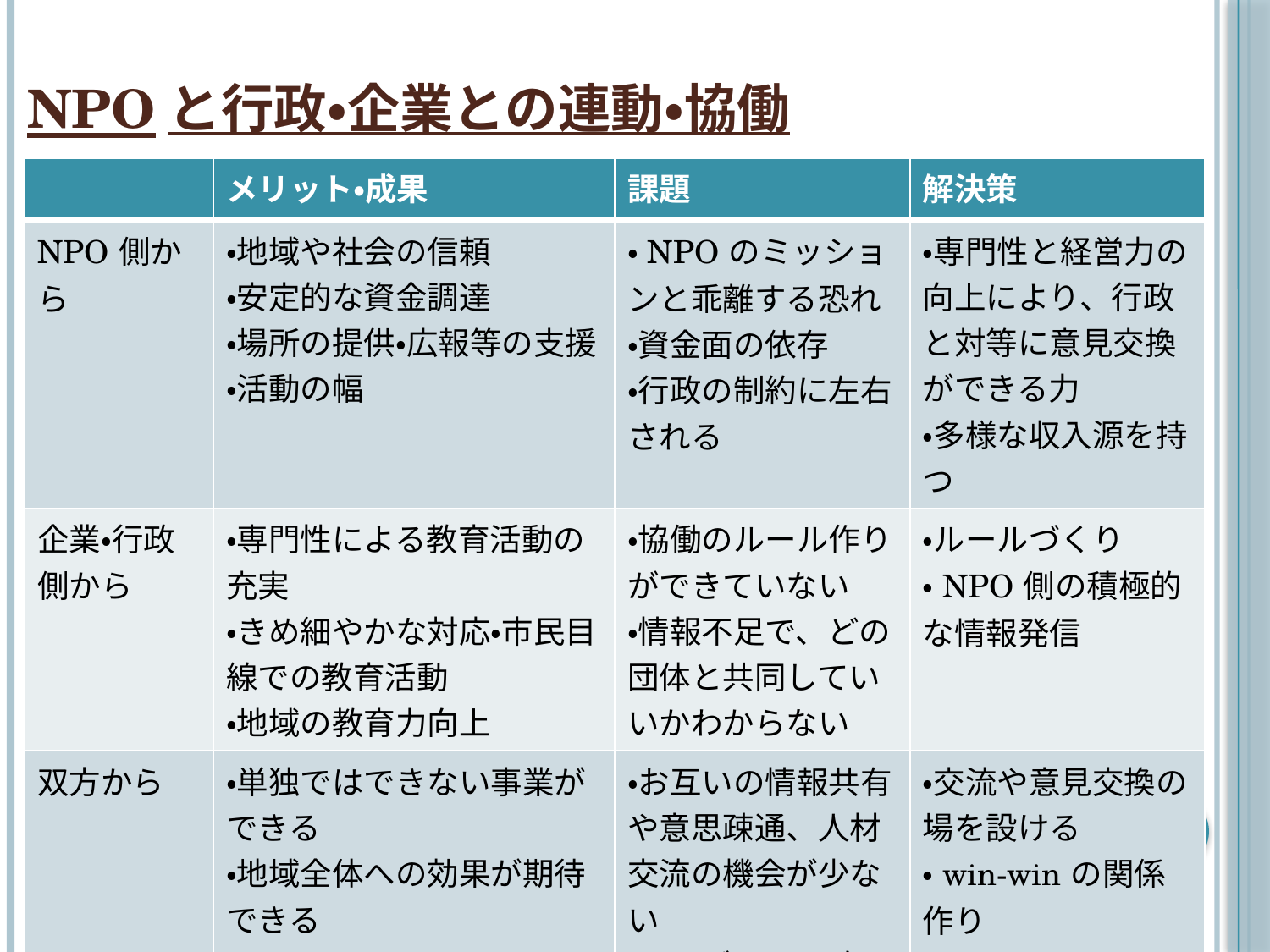

# NPOと行政・企業との連動・協働
|  | メリット・成果 | 課題 | 解決策 |
| --- | --- | --- | --- |
| NPO側から | ・地域や社会の信頼 ・安定的な資金調達 ・場所の提供・広報等の支援 ・活動の幅 | ・NPOのミッションと乖離する恐れ ・資金面の依存 ・行政の制約に左右される | ・専門性と経営力の向上により、行政と対等に意見交換ができる力 ・多様な収入源を持つ |
| 企業・行政側から | ・専門性による教育活動の充実 ・きめ細やかな対応・市民目線での教育活動 ・地域の教育力向上 | ・協働のルール作りができていない ・情報不足で、どの団体と共同していいかわからない | ・ルールづくり ・NPO側の積極的な情報発信 |
| 双方から | ・単独ではできない事業ができる ・地域全体への効果が期待できる | ・お互いの情報共有や意思疎通、人材交流の機会が少ない ・ニーズの不一致 | ・交流や意見交換の場を設ける ・win-winの関係作り ・NPOの評価の基準や評価機関を設ける |